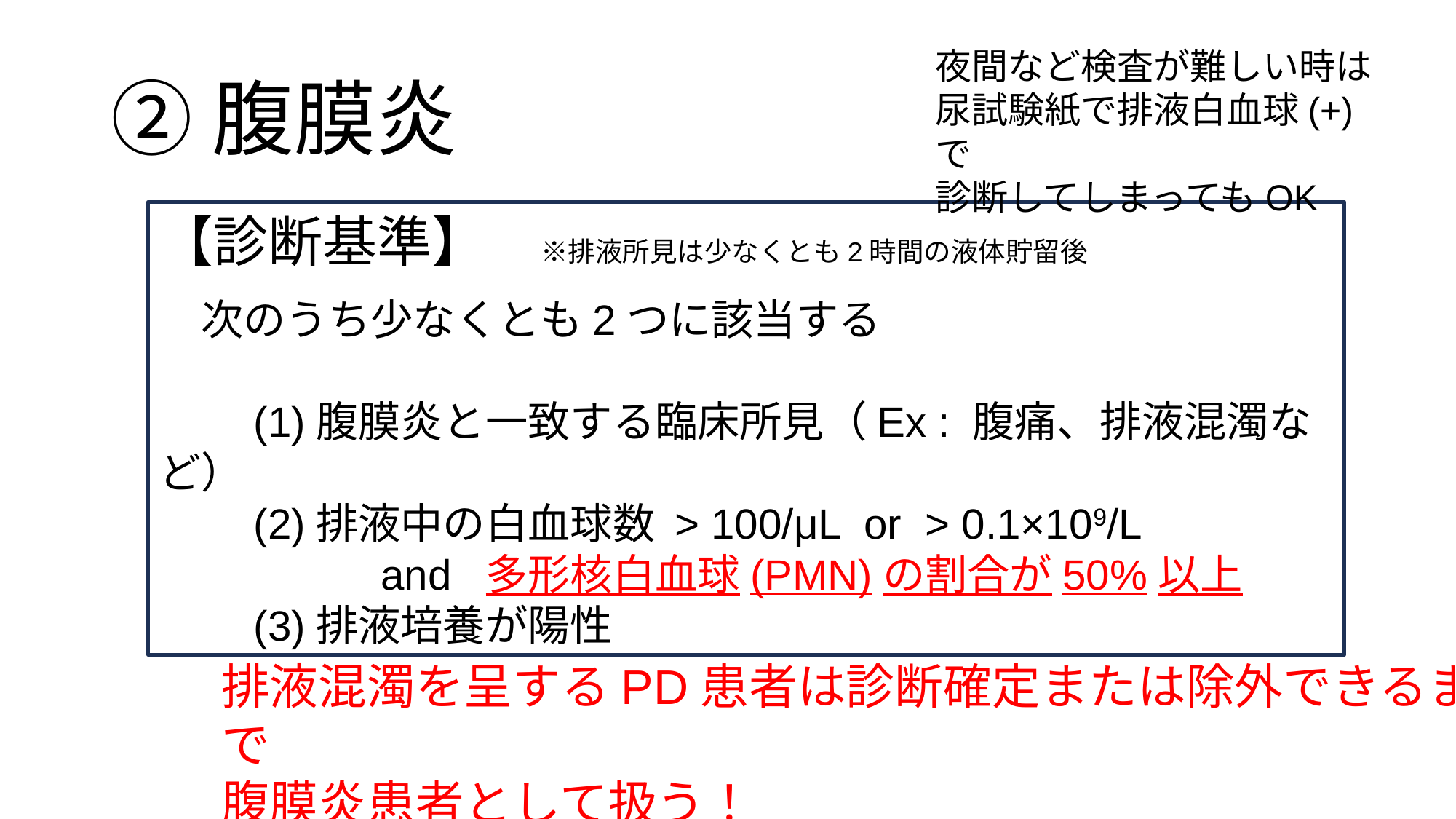

夜間など検査が難しい時は
尿試験紙で排液白血球(+)で
診断してしまってもOK
# ②腹膜炎
【診断基準】　※排液所見は少なくとも2時間の液体貯留後

　次のうち少なくとも2つに該当する

　　(1)腹膜炎と一致する臨床所見（Ex : 腹痛、排液混濁など）
　　(2)排液中の白血球数 > 100/μL  or  > 0.1×109/L
　　　　　and  多形核白血球(PMN)の割合が50%以上
　　(3)排液培養が陽性
排液混濁を呈するPD患者は診断確定または除外できるまで
腹膜炎患者として扱う！